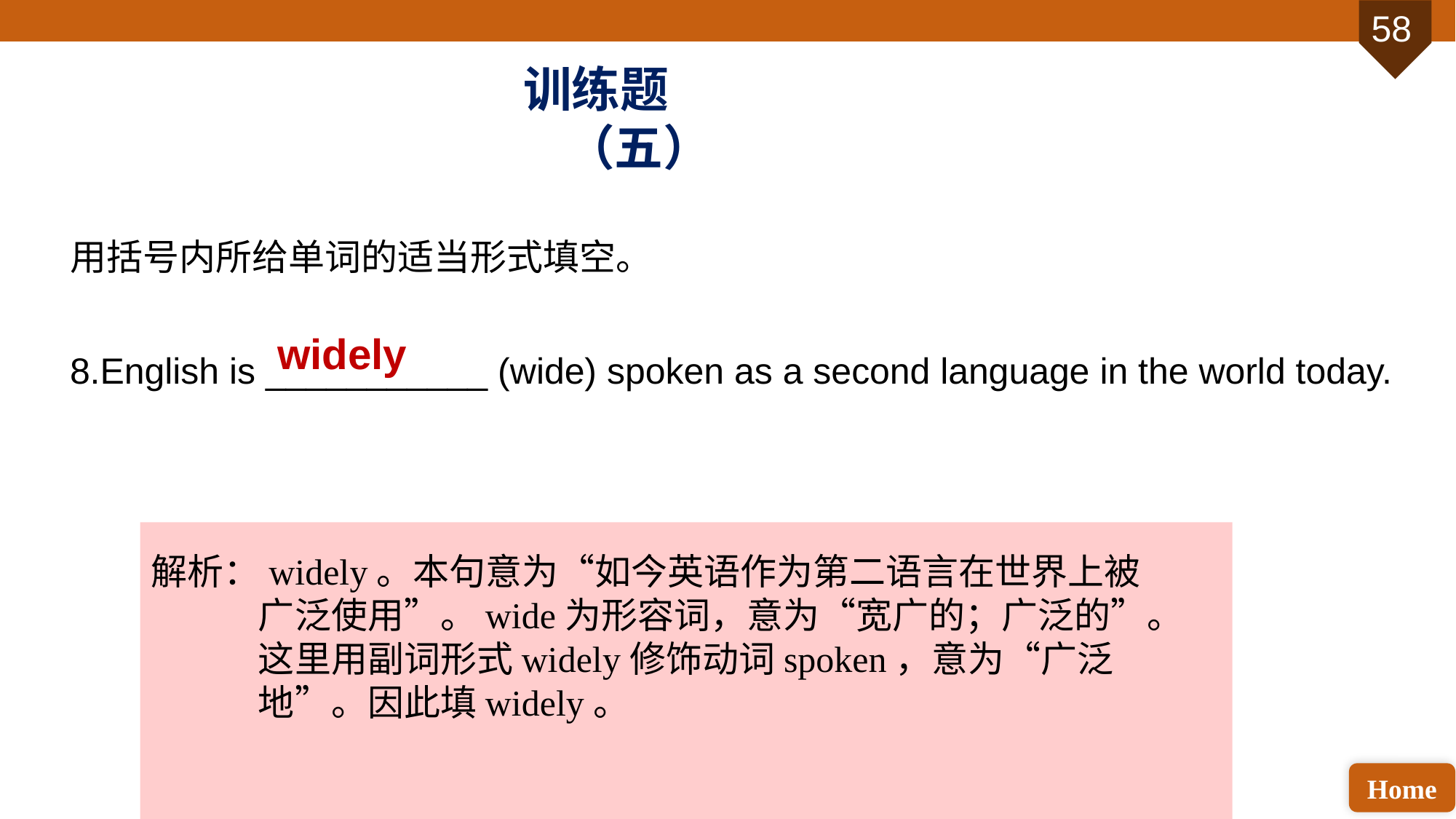

训练题（五）
用括号内所给单词的适当形式填空。

8.English is ___________ (wide) spoken as a second language in the world today.
widely

解析：widely。本句意为“如今英语作为第二语言在世界上被广泛使用”。wide为形容词，意为“宽广的；广泛的”。这里用副词形式widely修饰动词spoken，意为“广泛地”。因此填widely。